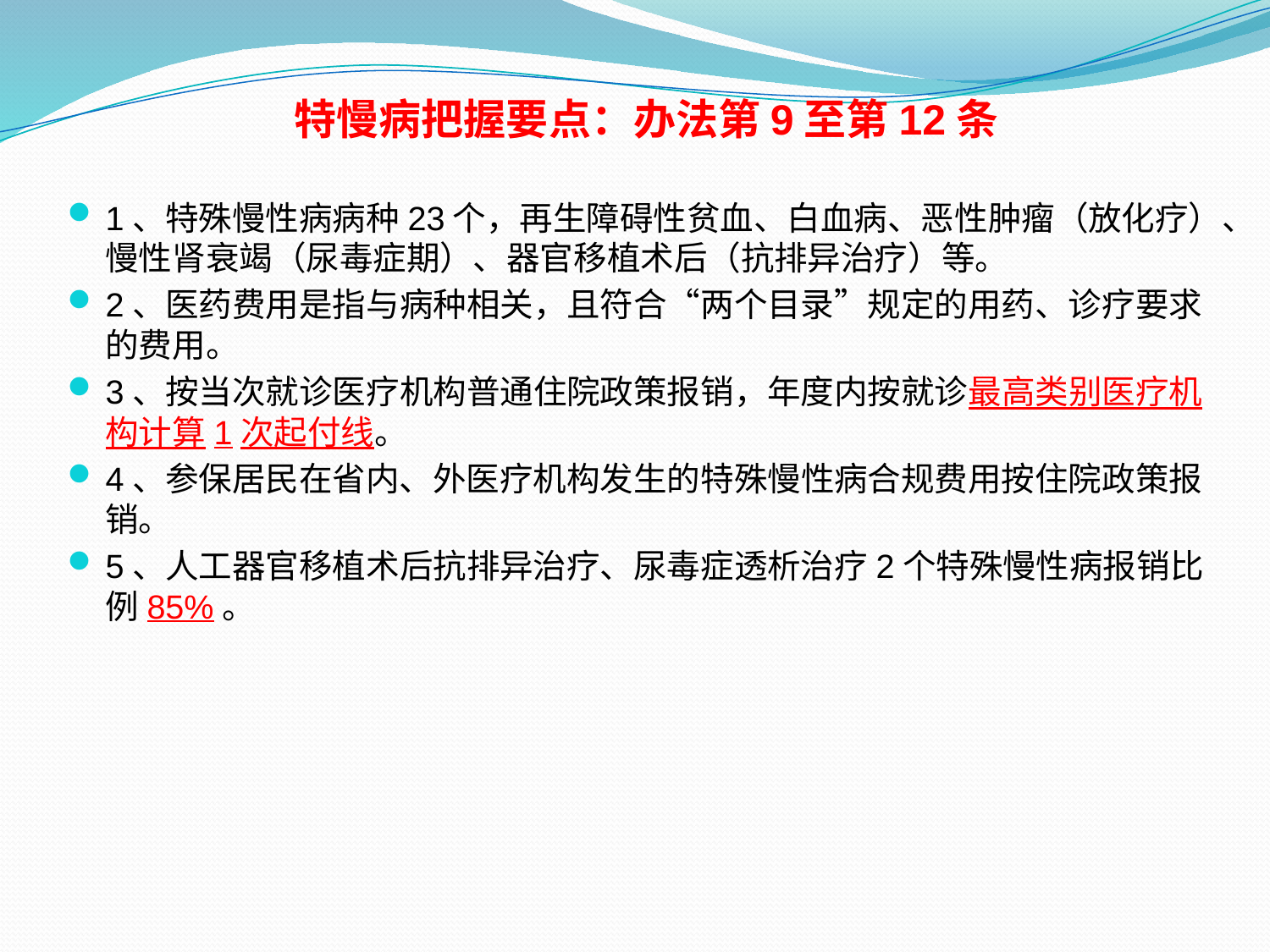

特慢病把握要点：办法第9至第12条

1、特殊慢性病病种23个，再生障碍性贫血、白血病、恶性肿瘤（放化疗）、慢性肾衰竭（尿毒症期）、器官移植术后（抗排异治疗）等。
2、医药费用是指与病种相关，且符合“两个目录”规定的用药、诊疗要求的费用。
3、按当次就诊医疗机构普通住院政策报销，年度内按就诊最高类别医疗机构计算1次起付线。
4、参保居民在省内、外医疗机构发生的特殊慢性病合规费用按住院政策报销。
5、人工器官移植术后抗排异治疗、尿毒症透析治疗2个特殊慢性病报销比例85%。

#